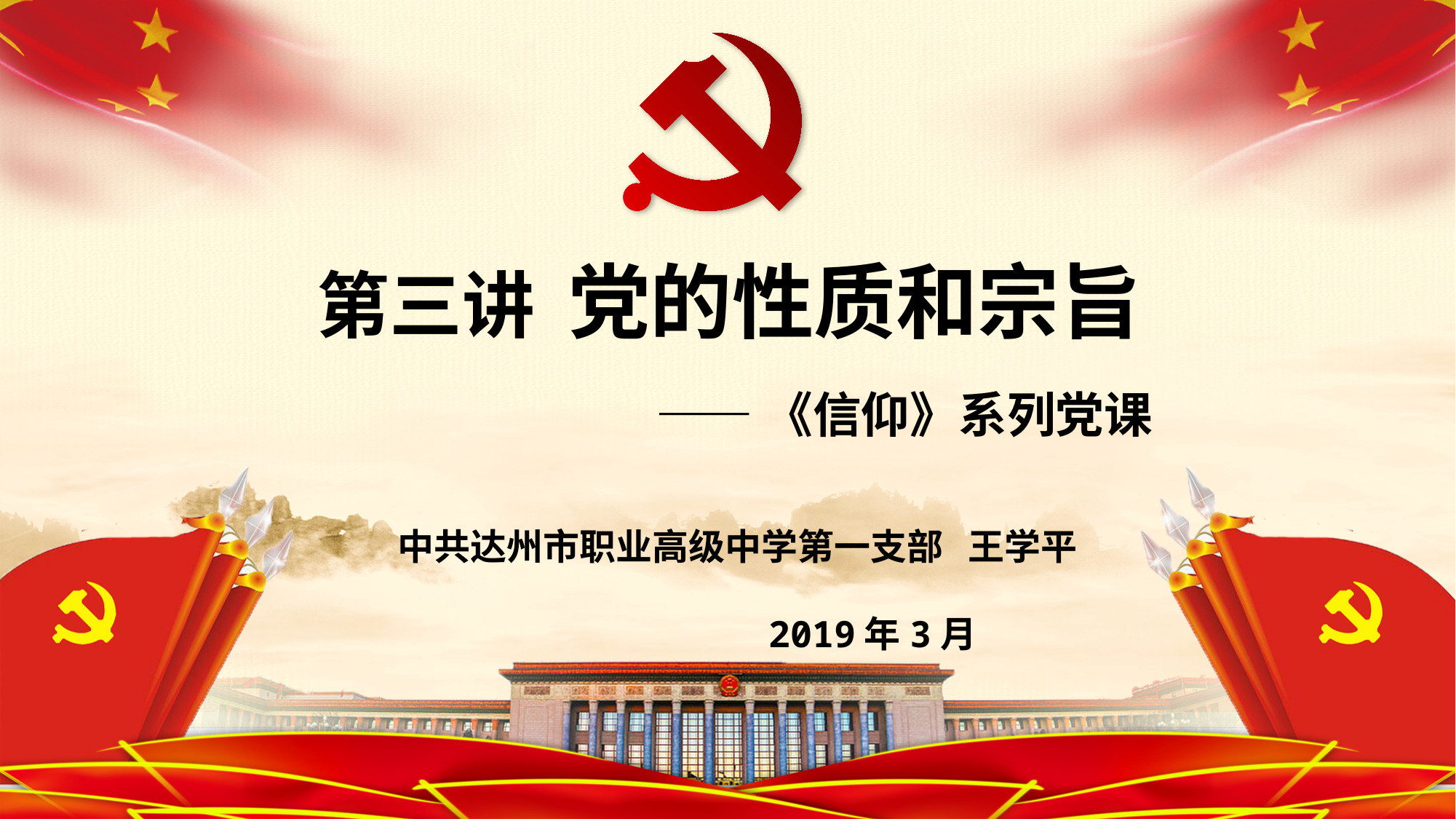

第三讲  党的性质和宗旨

——《信仰》系列党课
中共达州市职业高级中学第一支部   王学平
                 2019年3月